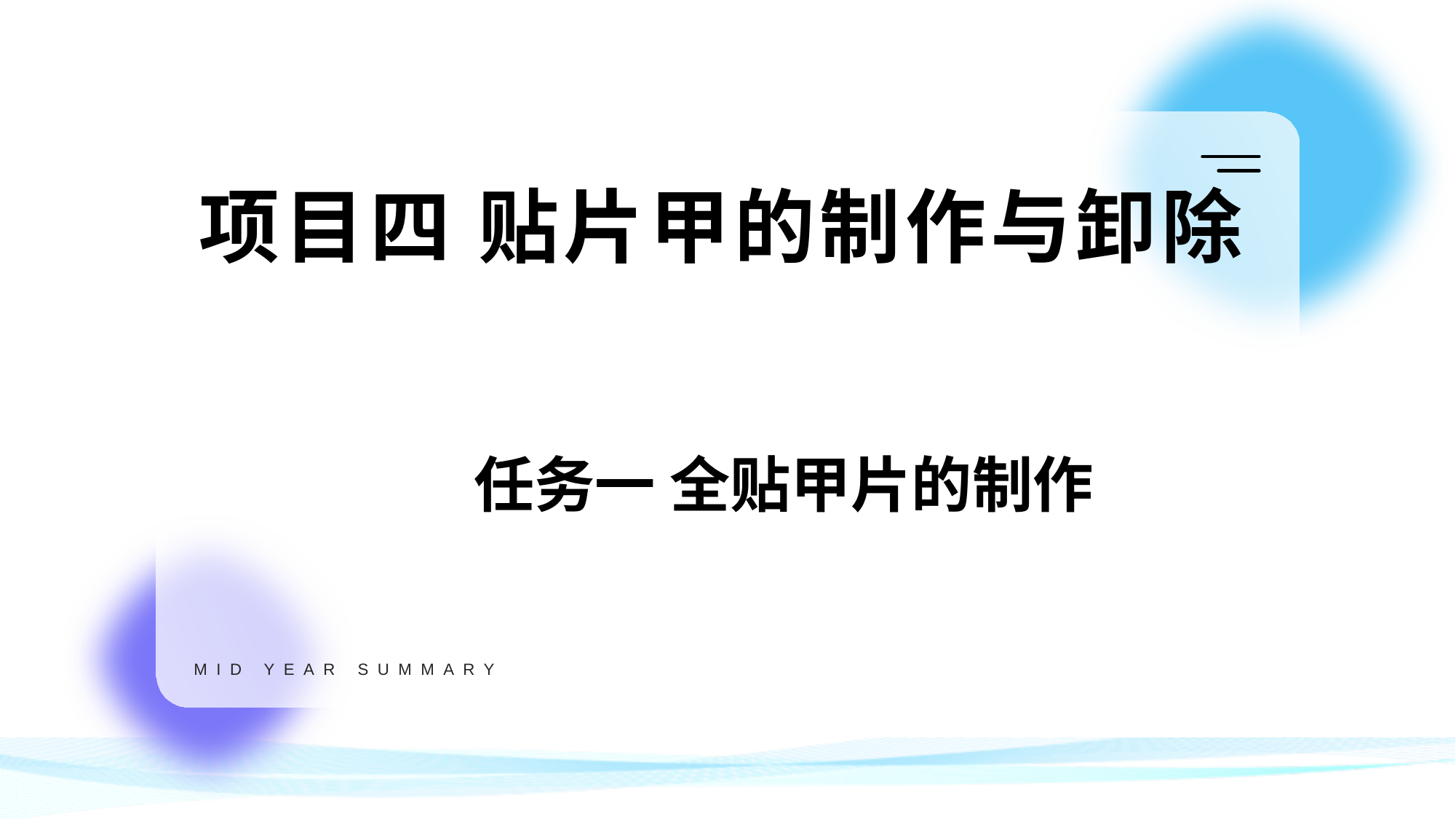

项目四 贴片甲的制作与卸除
任务一 全贴甲片的制作

MID YEAR SUMMARY